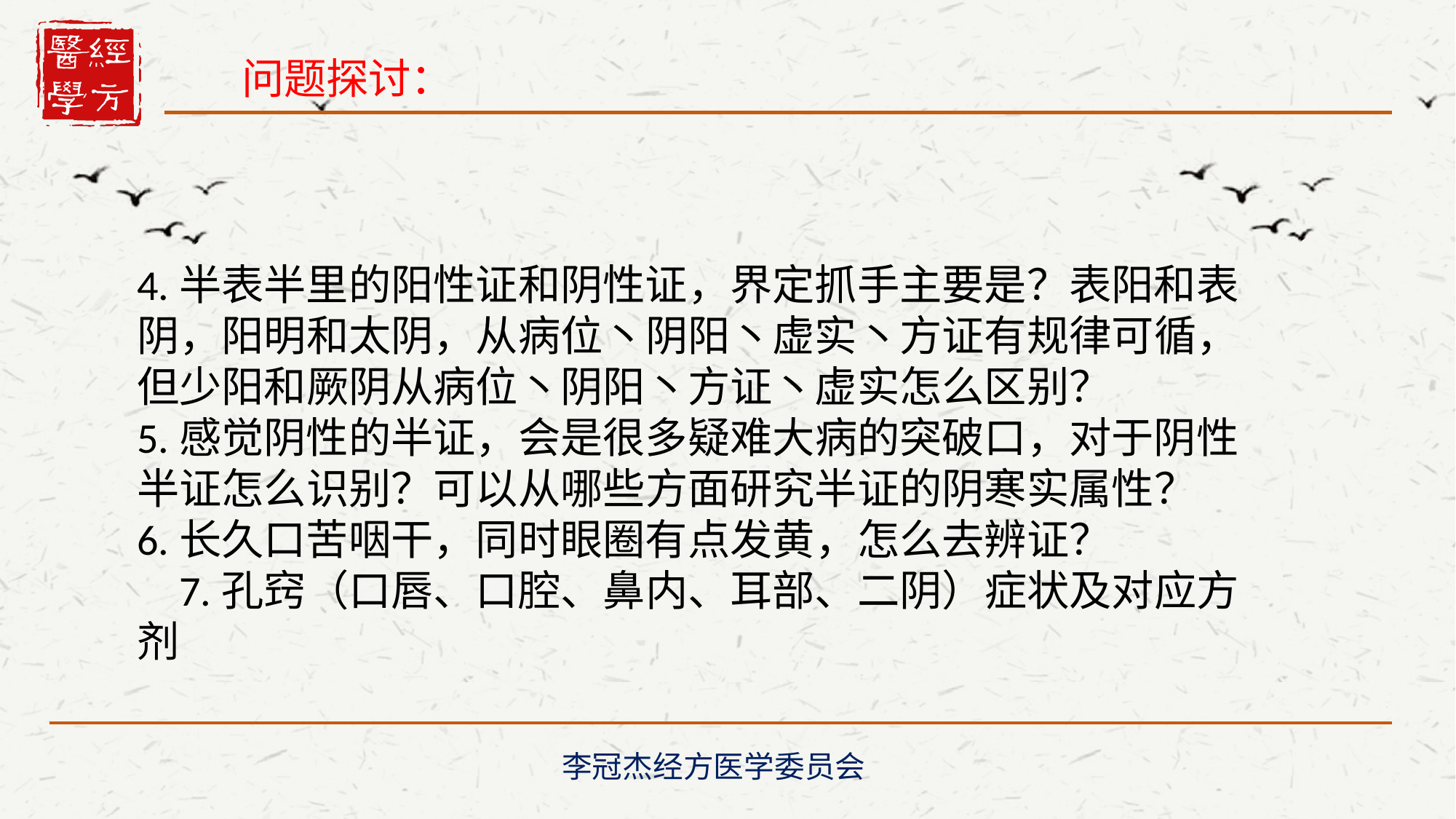

问题探讨：
4.半表半里的阳性证和阴性证，界定抓手主要是？表阳和表阴，阳明和太阴，从病位丶阴阳丶虚实丶方证有规律可循，但少阳和厥阴从病位丶阴阳丶方证丶虚实怎么区别？5.感觉阴性的半证，会是很多疑难大病的突破口，对于阴性半证怎么识别？可以从哪些方面研究半证的阴寒实属性？6.长久口苦咽干，同时眼圈有点发黄，怎么去辨证？7.孔窍（口唇、口腔、鼻内、耳部、二阴）症状及对应方剂
19